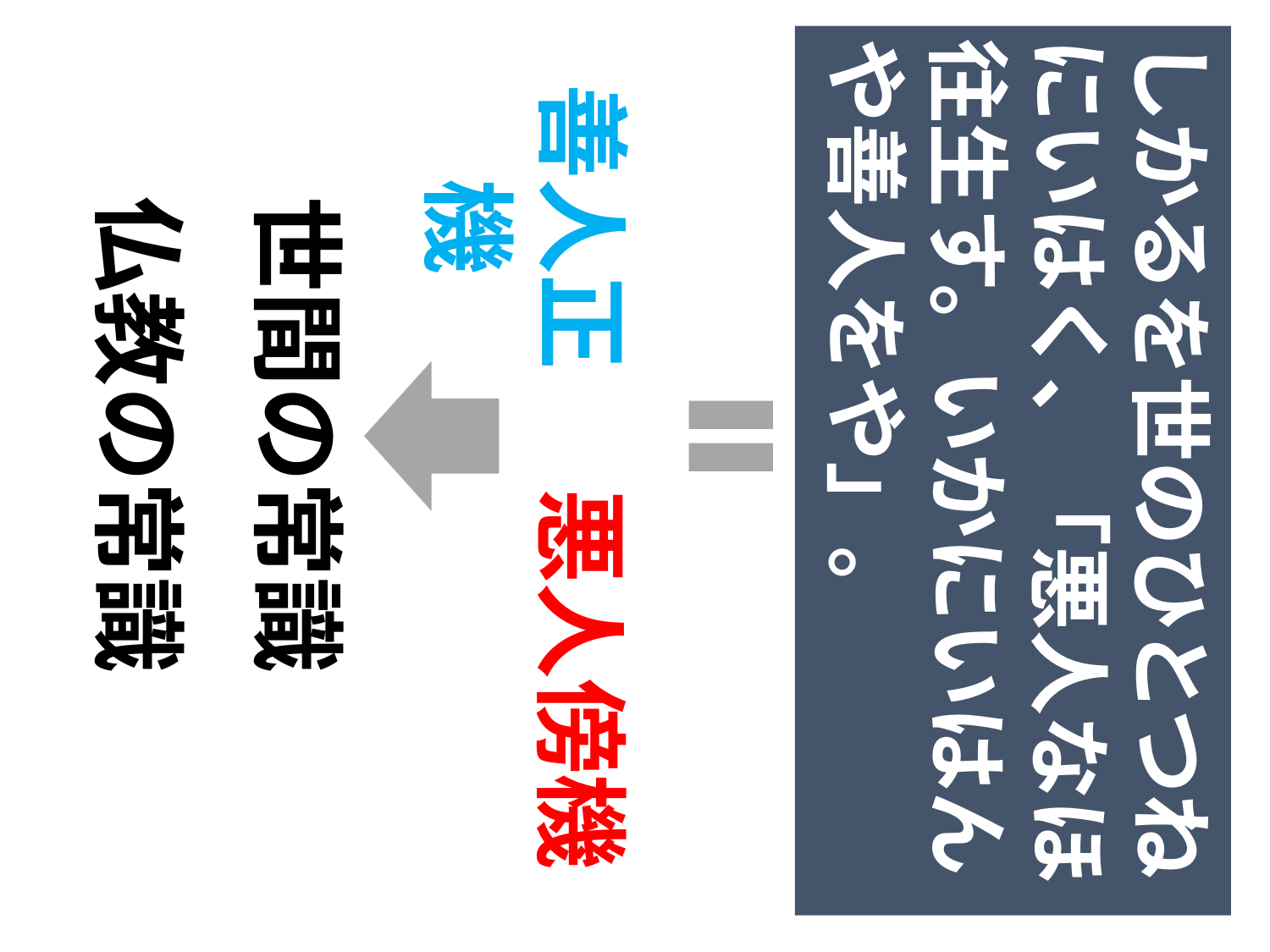

善人正機
しかるを世のひとつねにいはく、「悪人なほ往生す。いかにいはんや善人をや」。
仏教の常識
世間の常識

悪人傍機